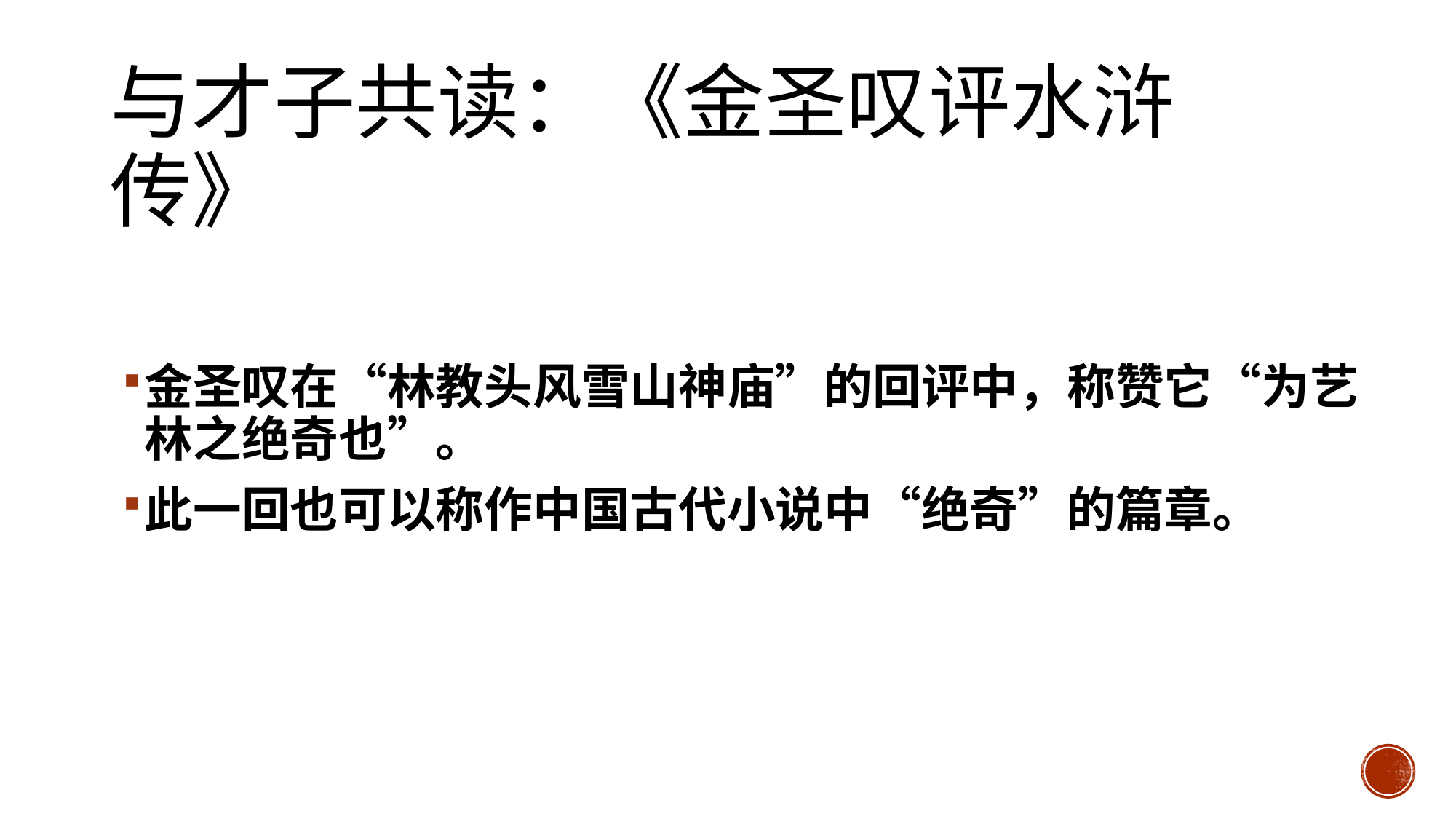

# 与才子共读：《金圣叹评水浒传》
金圣叹在“林教头风雪山神庙”的回评中，称赞它“为艺林之绝奇也”。
此一回也可以称作中国古代小说中“绝奇”的篇章。